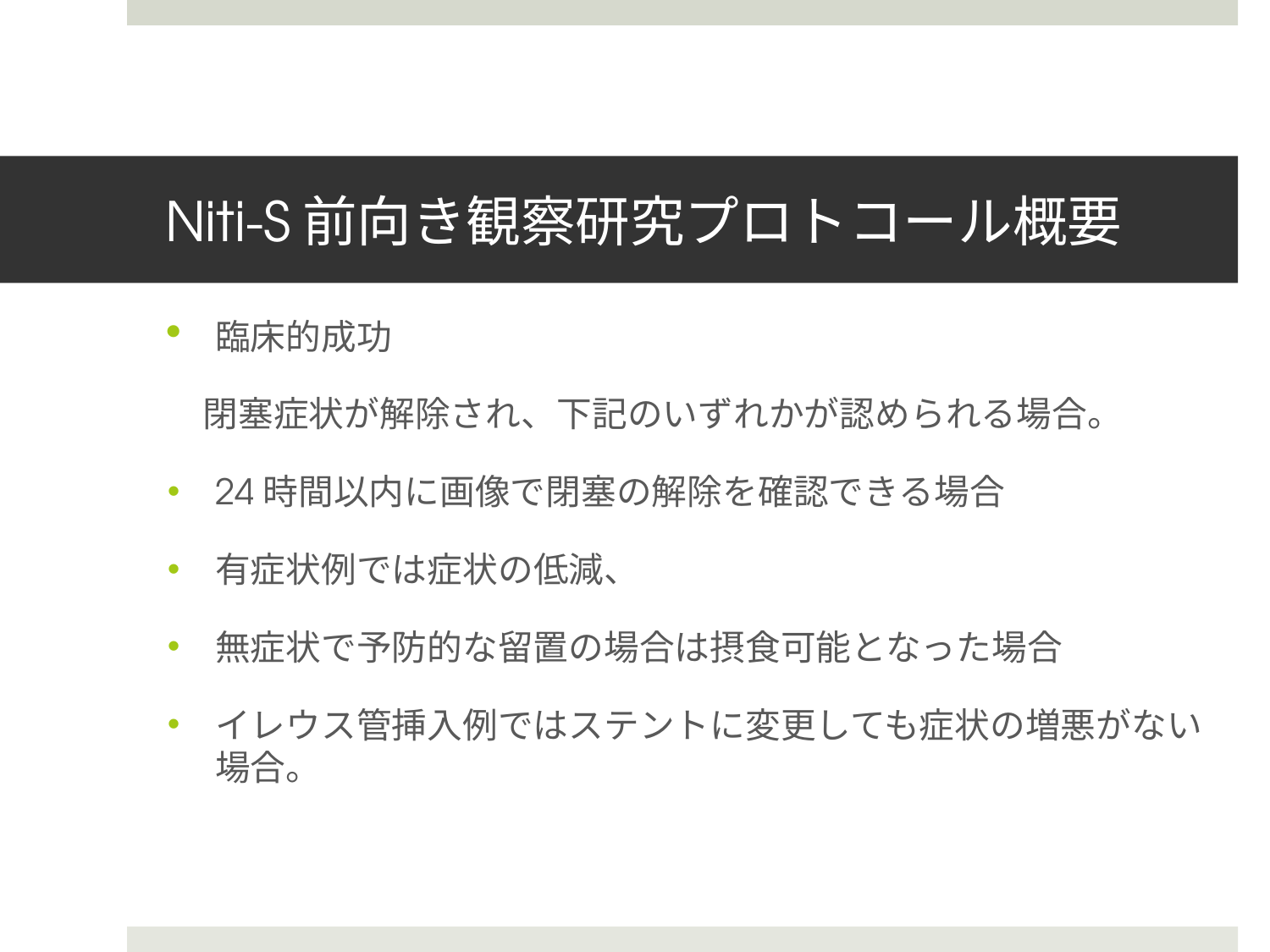

# Niti-S前向き観察研究プロトコール概要
臨床的成功
　閉塞症状が解除され、下記のいずれかが認められる場合。
24時間以内に画像で閉塞の解除を確認できる場合
有症状例では症状の低減、
無症状で予防的な留置の場合は摂食可能となった場合
イレウス管挿入例ではステントに変更しても症状の増悪がない場合。